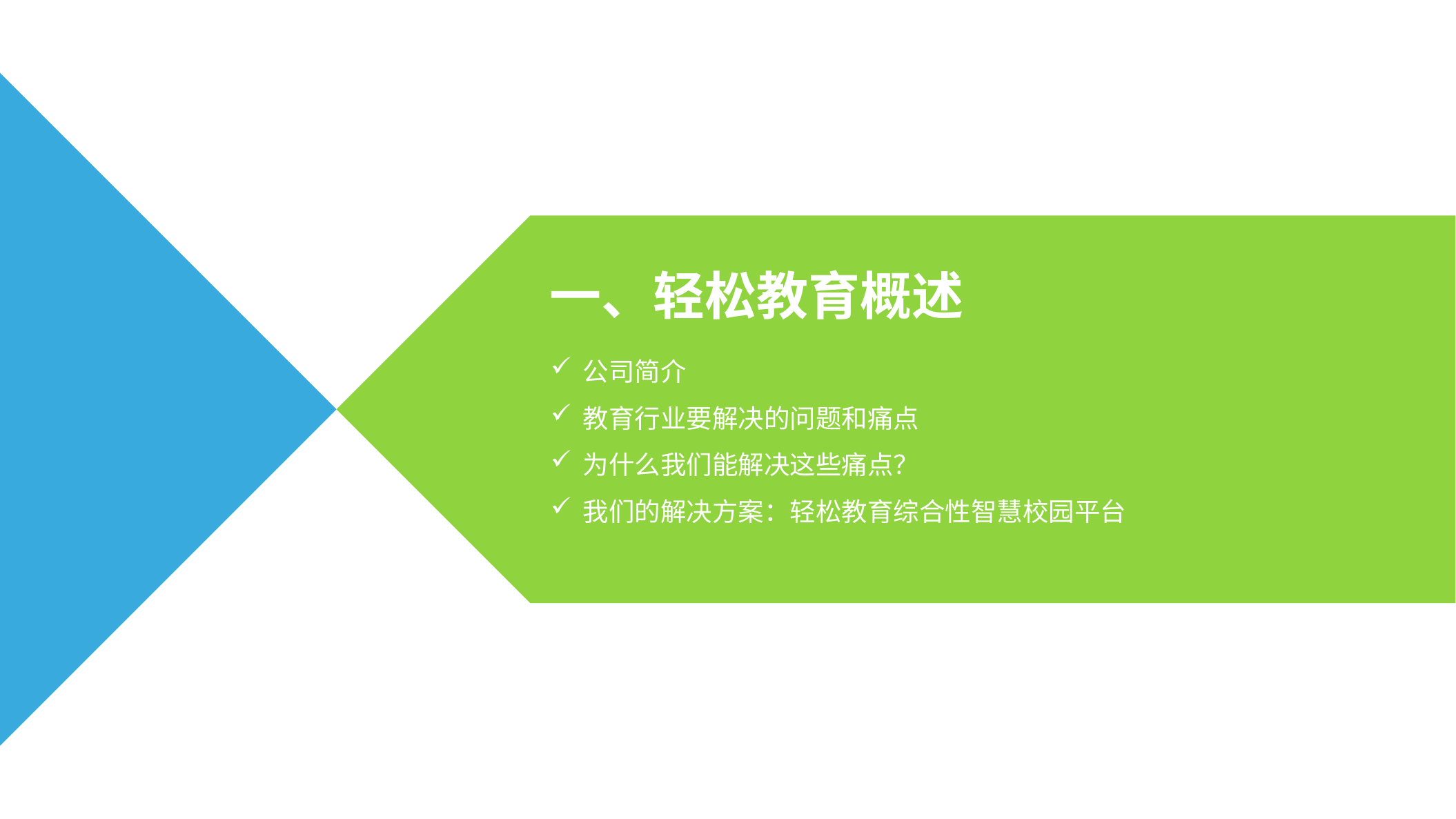

一、轻松教育概述
公司简介
教育行业要解决的问题和痛点
为什么我们能解决这些痛点？
我们的解决方案：轻松教育综合性智慧校园平台